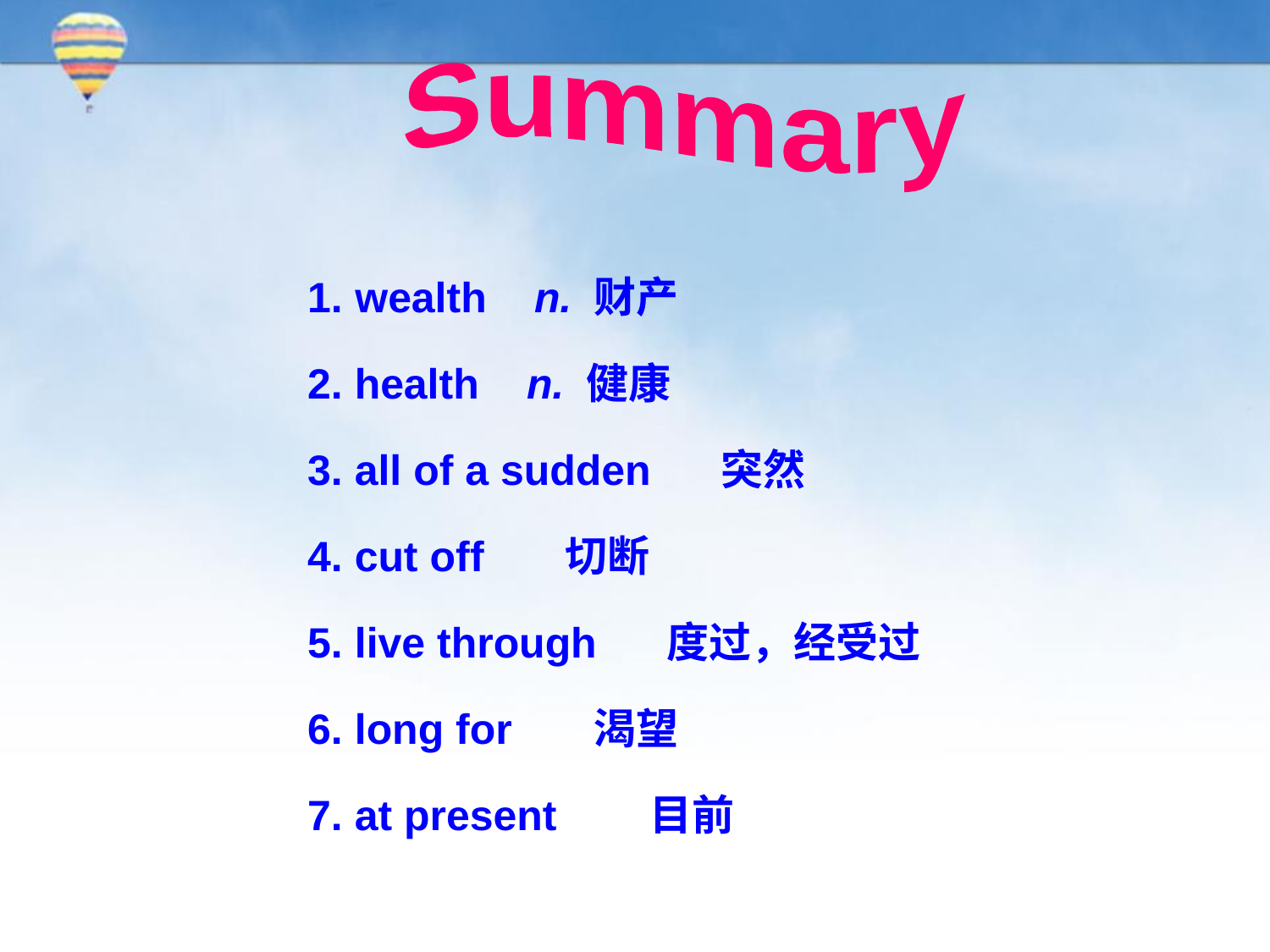

Summary
wealth    n. 财产
2. health    n. 健康
3. all of a sudden     突然
4. cut off      切断
5. live through     度过，经受过
6. long for      渴望
7. at present       目前